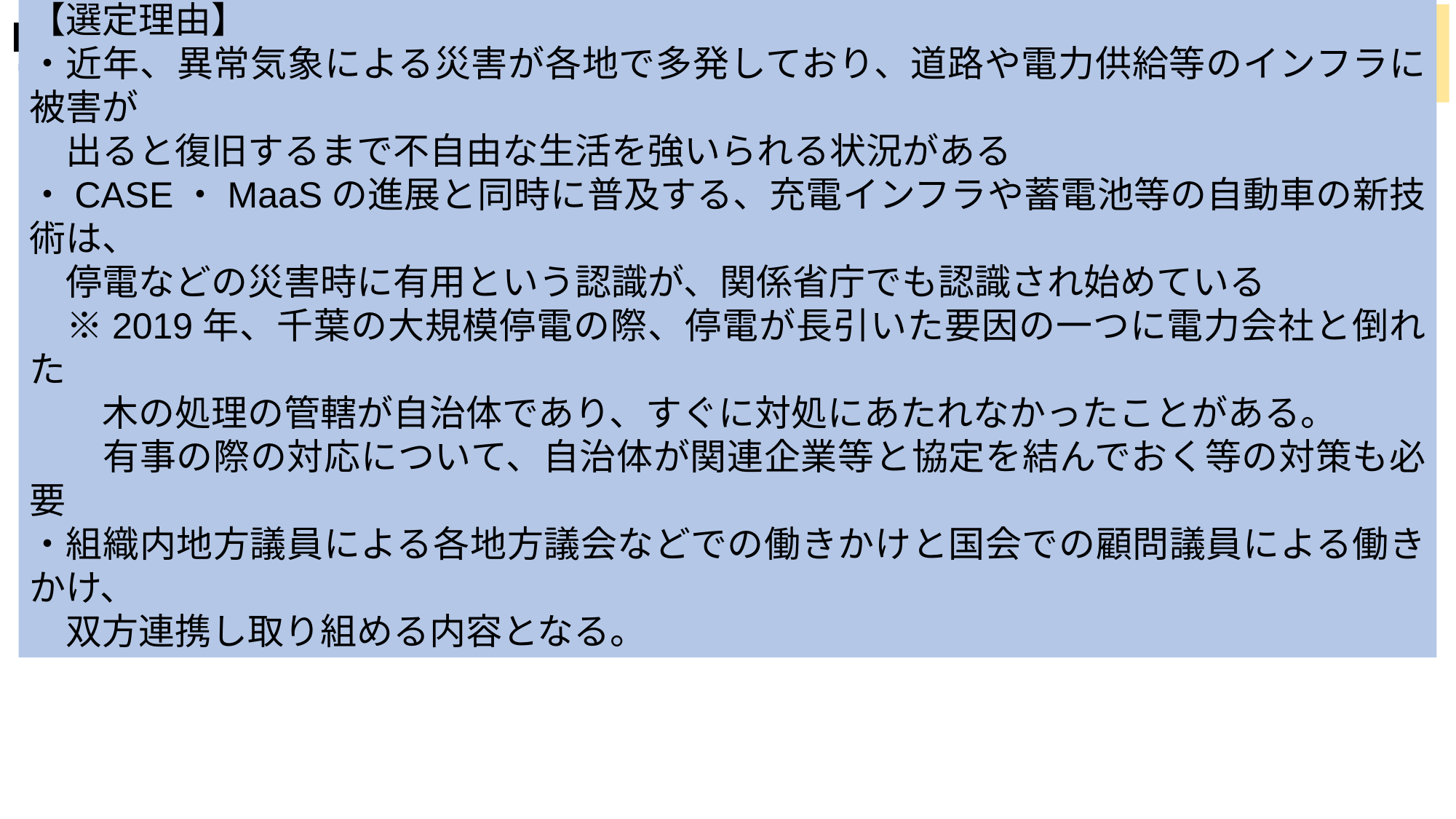

29期から継続
■項目詳細：災害などを踏まえたインフラ整備

【選定理由】
・近年、異常気象による災害が各地で多発しており、道路や電力供給等のインフラに被害が
　出ると復旧するまで不自由な生活を強いられる状況がある
・CASE・MaaSの進展と同時に普及する、充電インフラや蓄電池等の自動車の新技術は、
　停電などの災害時に有用という認識が、関係省庁でも認識され始めている
　※2019年、千葉の大規模停電の際、停電が長引いた要因の一つに電力会社と倒れた
　　木の処理の管轄が自治体であり、すぐに対処にあたれなかったことがある。
　　有事の際の対応について、自治体が関連企業等と協定を結んでおく等の対策も必要
・組織内地方議員による各地方議会などでの働きかけと国会での顧問議員による働きかけ、
　双方連携し取り組める内容となる。